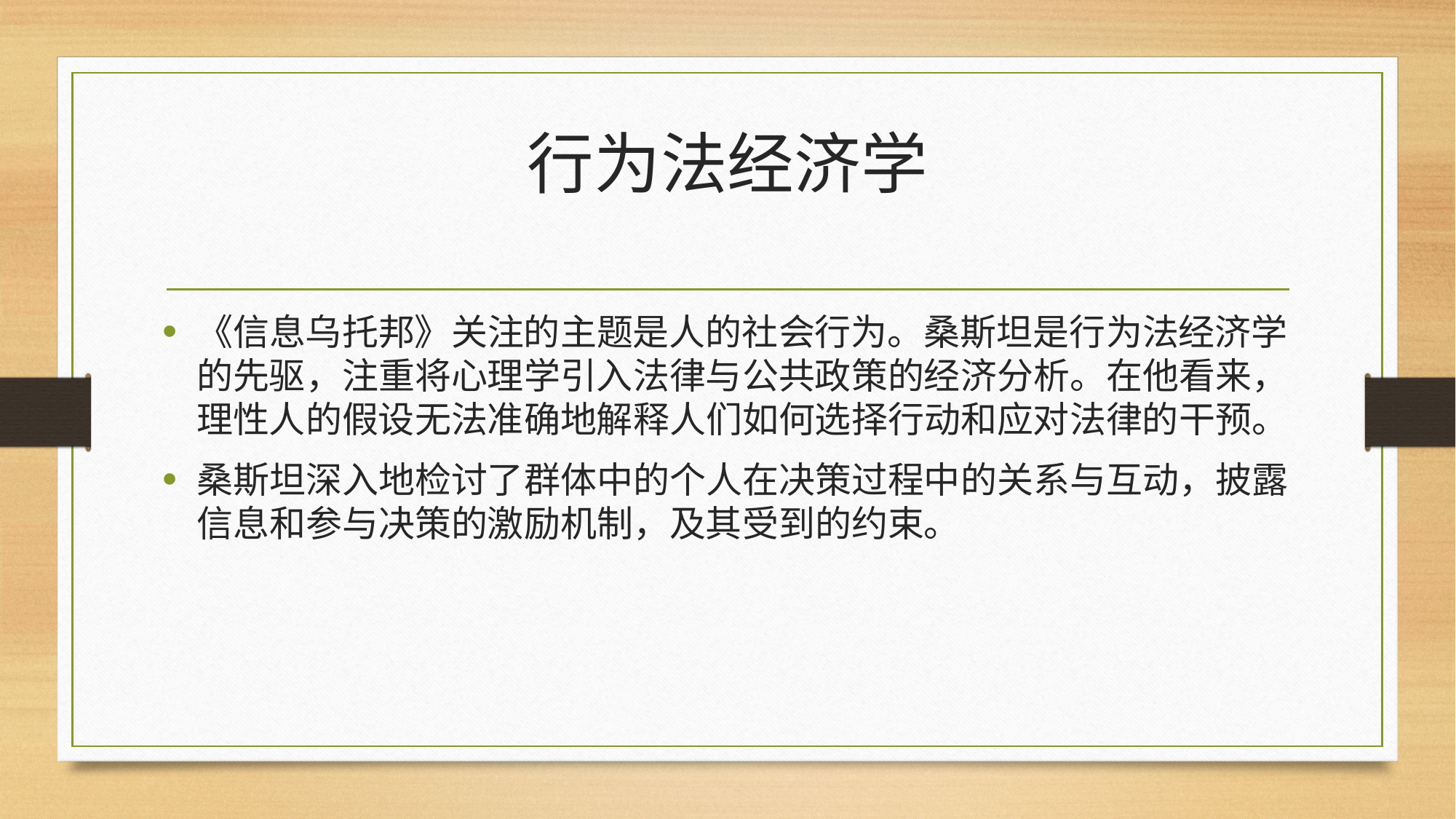

# 行为法经济学
《信息乌托邦》关注的主题是人的社会行为。桑斯坦是行为法经济学的先驱，注重将心理学引入法律与公共政策的经济分析。在他看来，理性人的假设无法准确地解释人们如何选择行动和应对法律的干预。
桑斯坦深入地检讨了群体中的个人在决策过程中的关系与互动，披露信息和参与决策的激励机制，及其受到的约束。